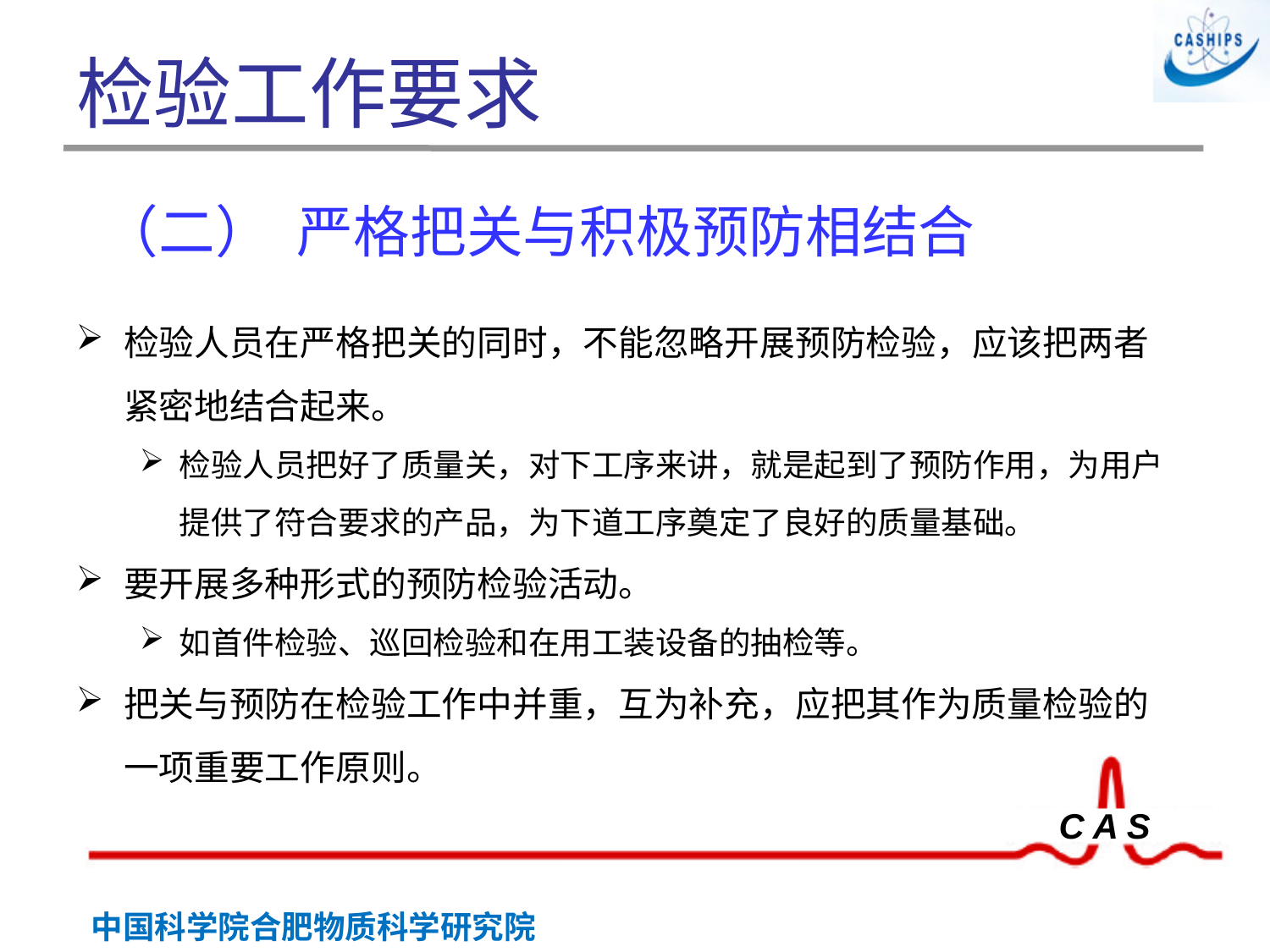

# 检验工作要求
 （二）  严格把关与积极预防相结合

检验人员在严格把关的同时，不能忽略开展预防检验，应该把两者紧密地结合起来。
检验人员把好了质量关，对下工序来讲，就是起到了预防作用，为用户提供了符合要求的产品，为下道工序奠定了良好的质量基础。
要开展多种形式的预防检验活动。
如首件检验、巡回检验和在用工装设备的抽检等。
把关与预防在检验工作中并重，互为补充，应把其作为质量检验的一项重要工作原则。